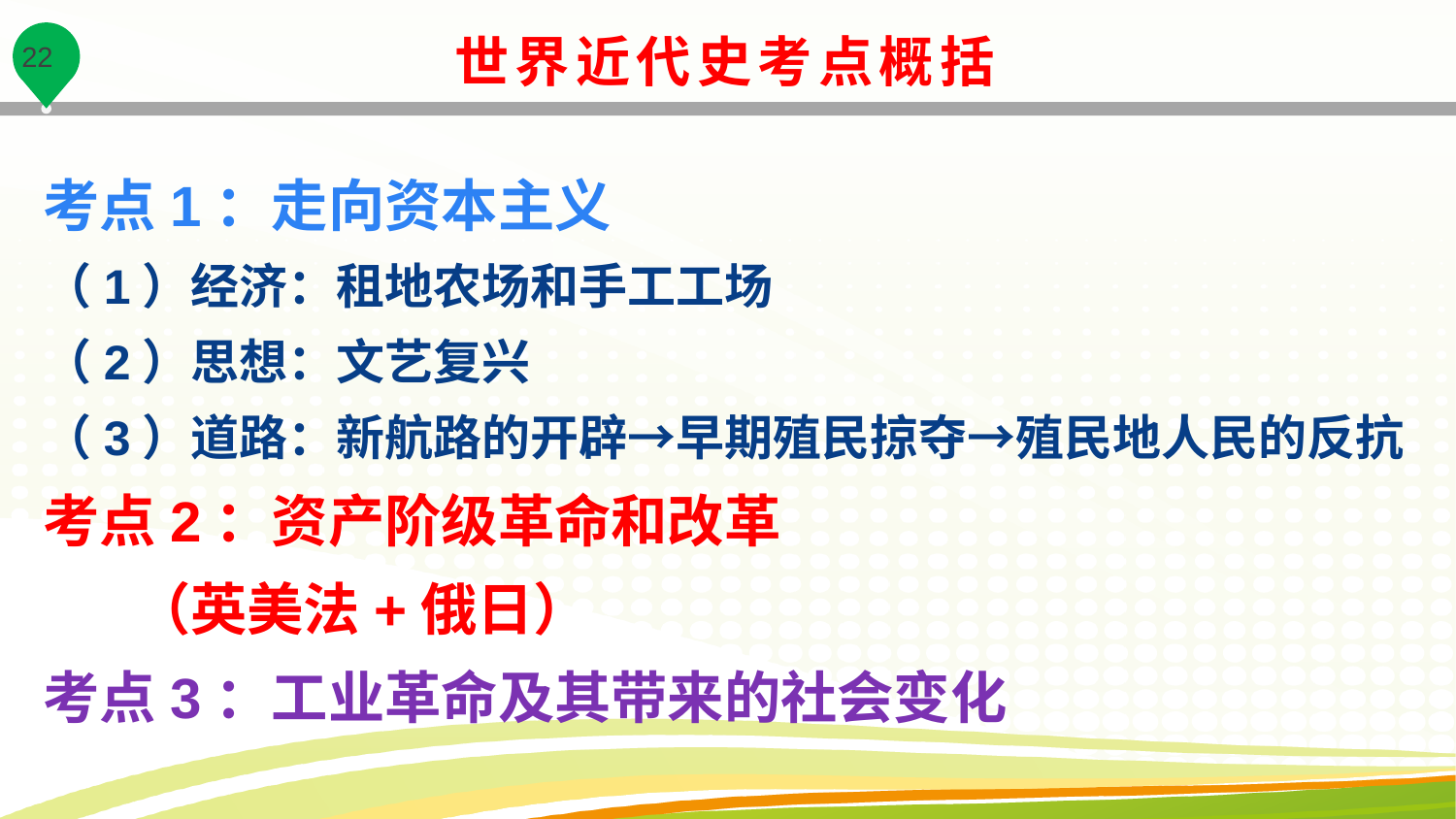

世界近代史考点概括

考点1：走向资本主义
（1）经济：租地农场和手工工场
（2）思想：文艺复兴
（3）道路：新航路的开辟→早期殖民掠夺→殖民地人民的反抗
考点2：资产阶级革命和改革
      （英美法+俄日）
考点3：工业革命及其带来的社会变化